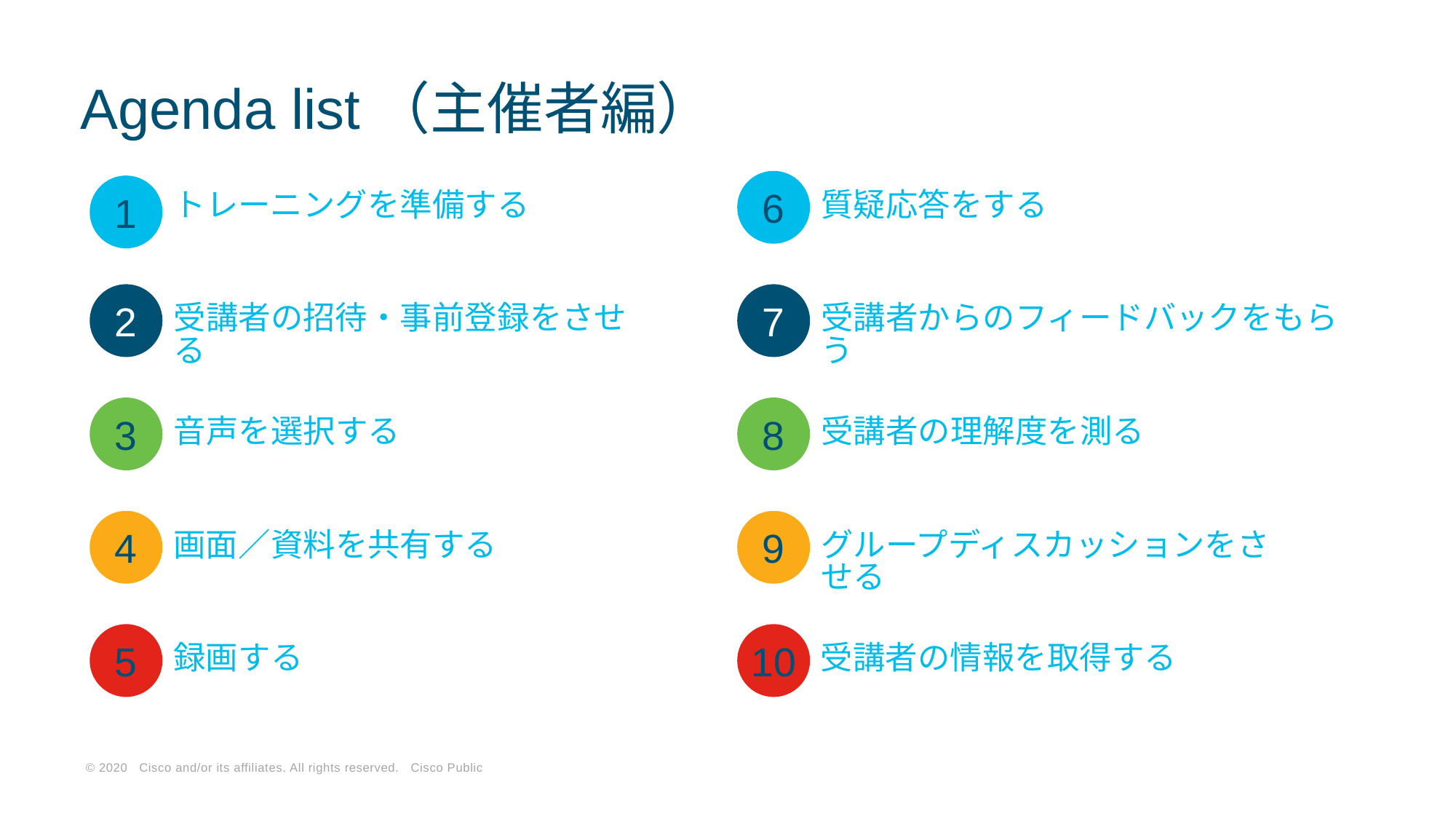

# Agenda list（主催者編）
6
1
質疑応答をする
トレーニングを準備する
2
7
受講者の招待・事前登録をさせる
受講者からのフィードバックをもらう
3
8
音声を選択する
受講者の理解度を測る
4
9
画面／資料を共有する
グループディスカッションをさせる
5
10
録画する
受講者の情報を取得する